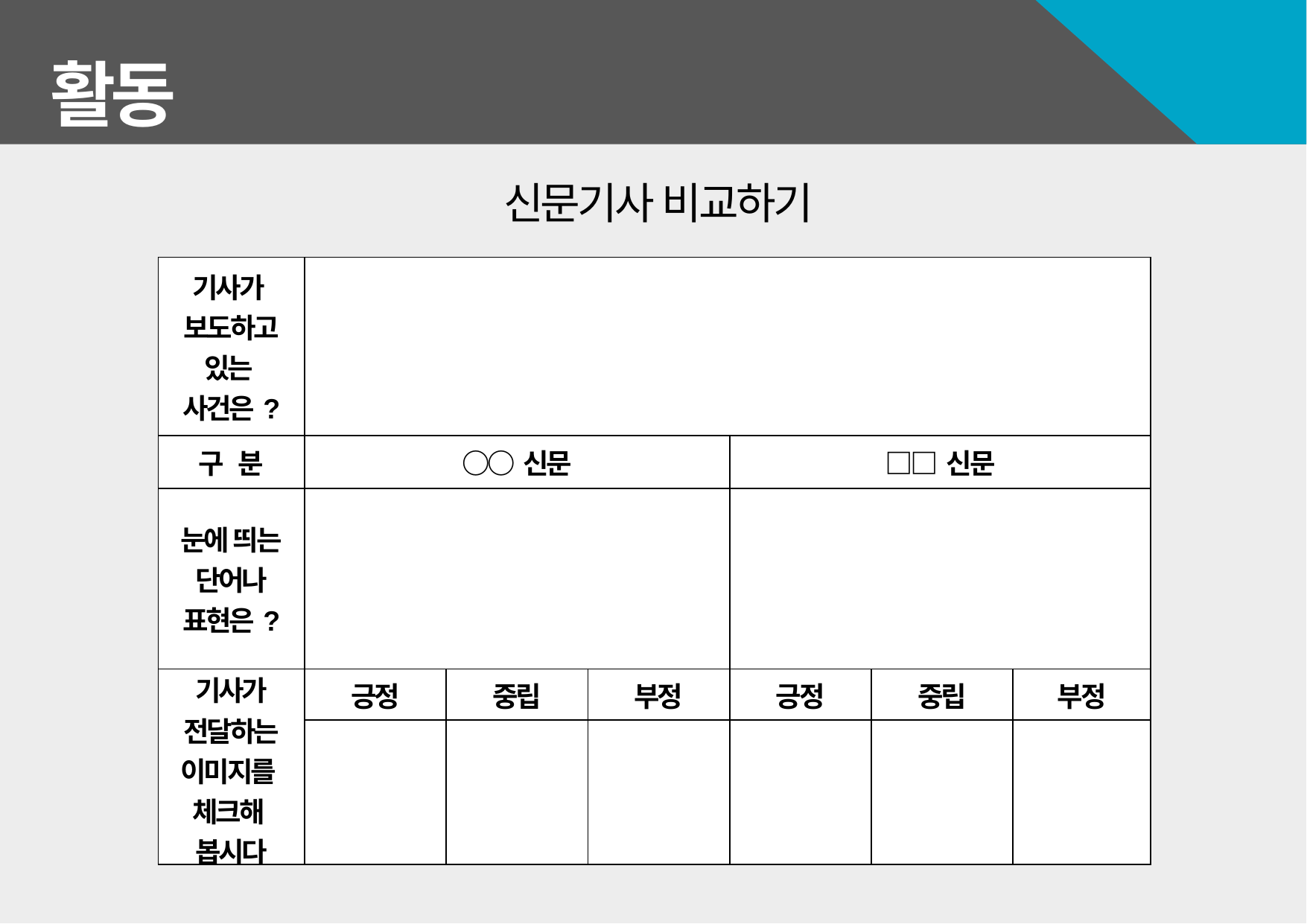

활동
신문기사 비교하기
| 기사가 보도하고 있는 사건은? |  |  |  |  |  |  |
| --- | --- | --- | --- | --- | --- | --- |
| 구 분 | ○○신문 |  |  | □□신문 |  |  |
| 눈에 띄는 단어나 표현은? |  |  |  |  |  |  |
| 기사가 전달하는 이미지를 체크해 봅시다 | 긍정 | 중립 | 부정 | 긍정 | 중립 | 부정 |
|  |  |  |  |  |  |  |